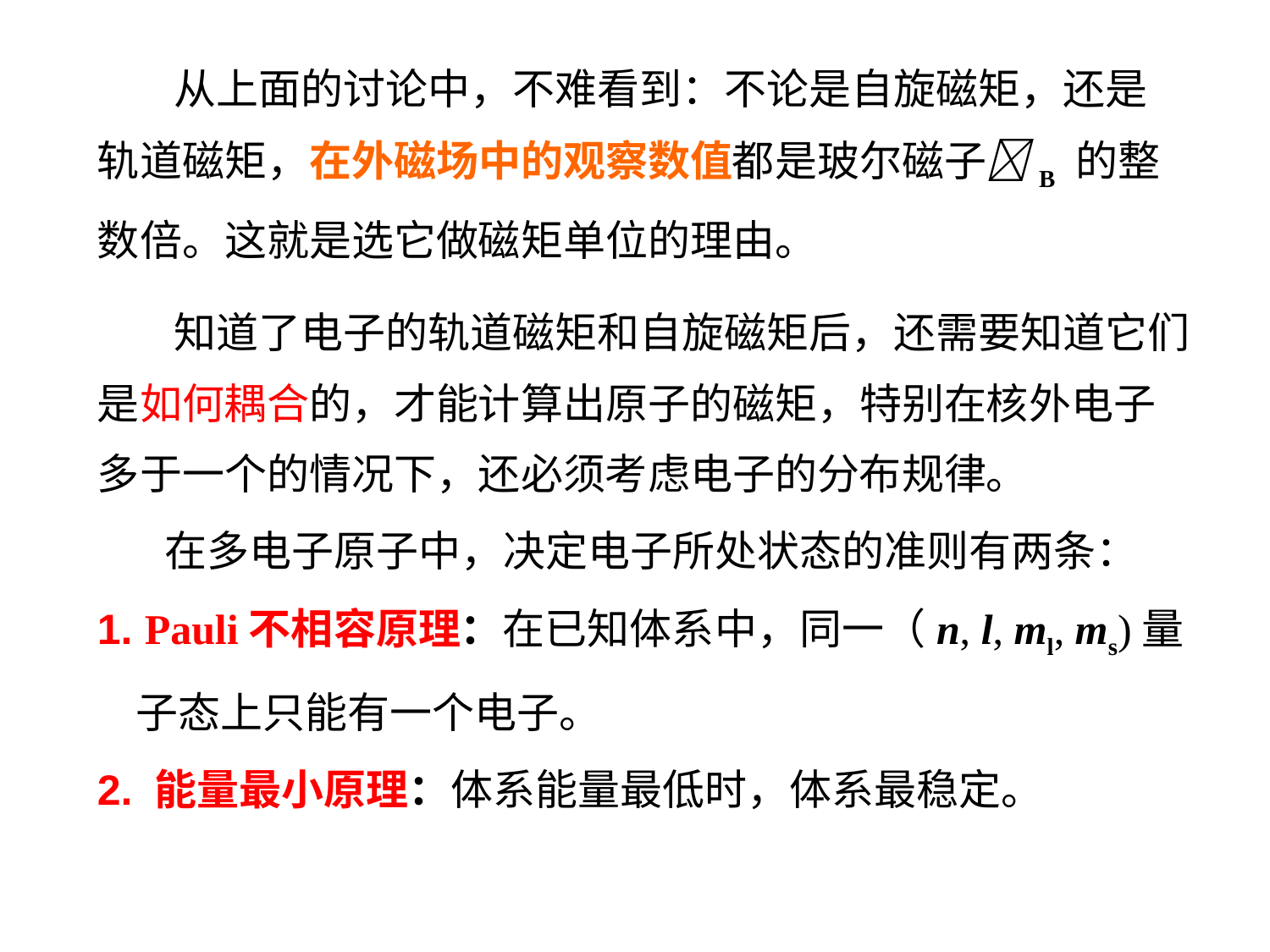

从上面的讨论中，不难看到：不论是自旋磁矩，还是
轨道磁矩，在外磁场中的观察数值都是玻尔磁子μB 的整
数倍。这就是选它做磁矩单位的理由。
       知道了电子的轨道磁矩和自旋磁矩后，还需要知道它们是如何耦合的，才能计算出原子的磁矩，特别在核外电子多于一个的情况下，还必须考虑电子的分布规律。
      在多电子原子中，决定电子所处状态的准则有两条：
1. Pauli不相容原理：在已知体系中，同一（n, l, ml, ms)量
   子态上只能有一个电子。
2. 能量最小原理：体系能量最低时，体系最稳定。